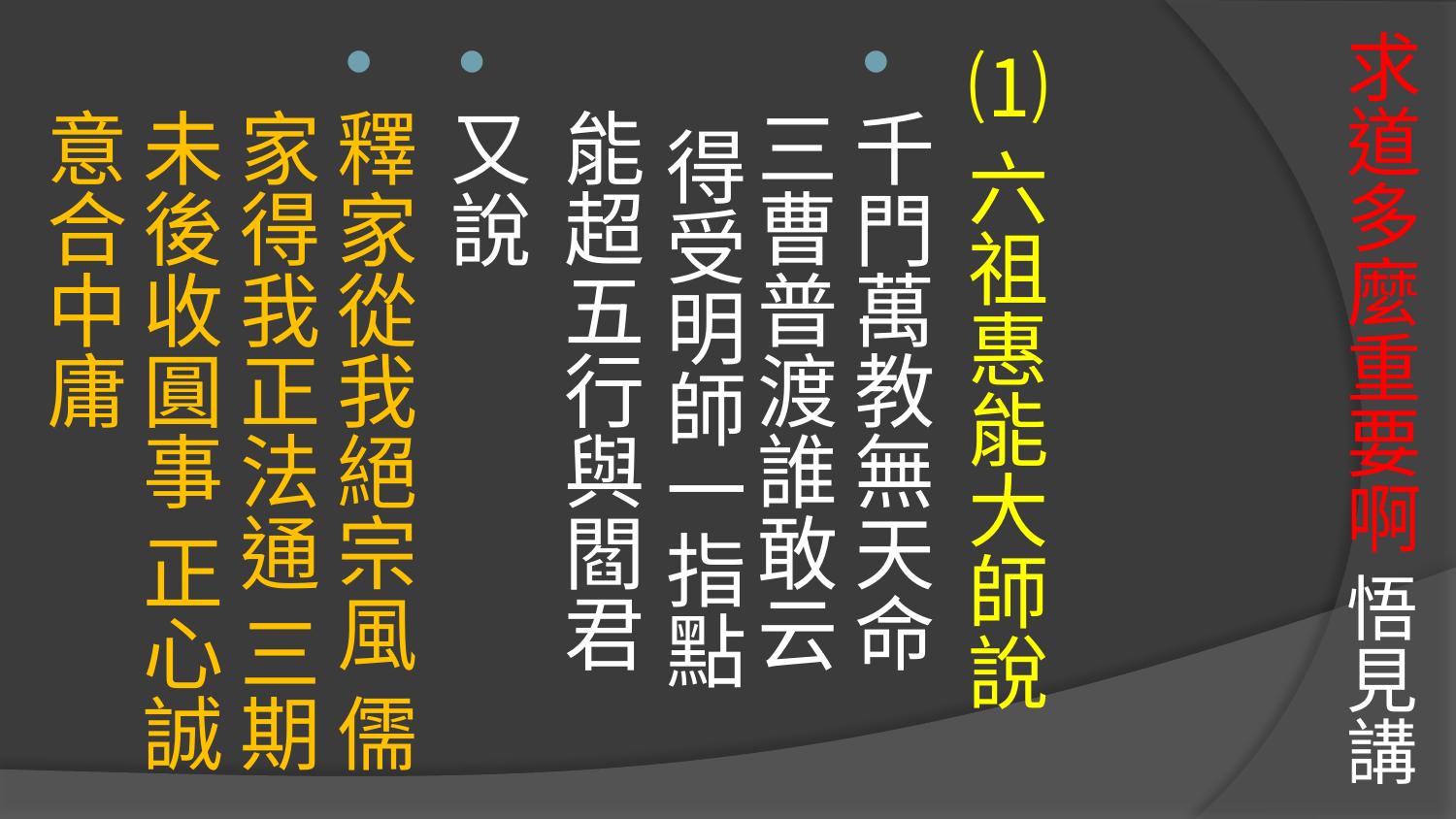

# 求道多麼重要啊 悟見講
⑴六祖惠能大師說
千門萬教無天命    三曹普渡誰敢云       得受明師一指點 能超五行與閻君
又說
釋家從我絕宗風 儒家得我正法通 三期未後收圓事 正心誠意合中庸